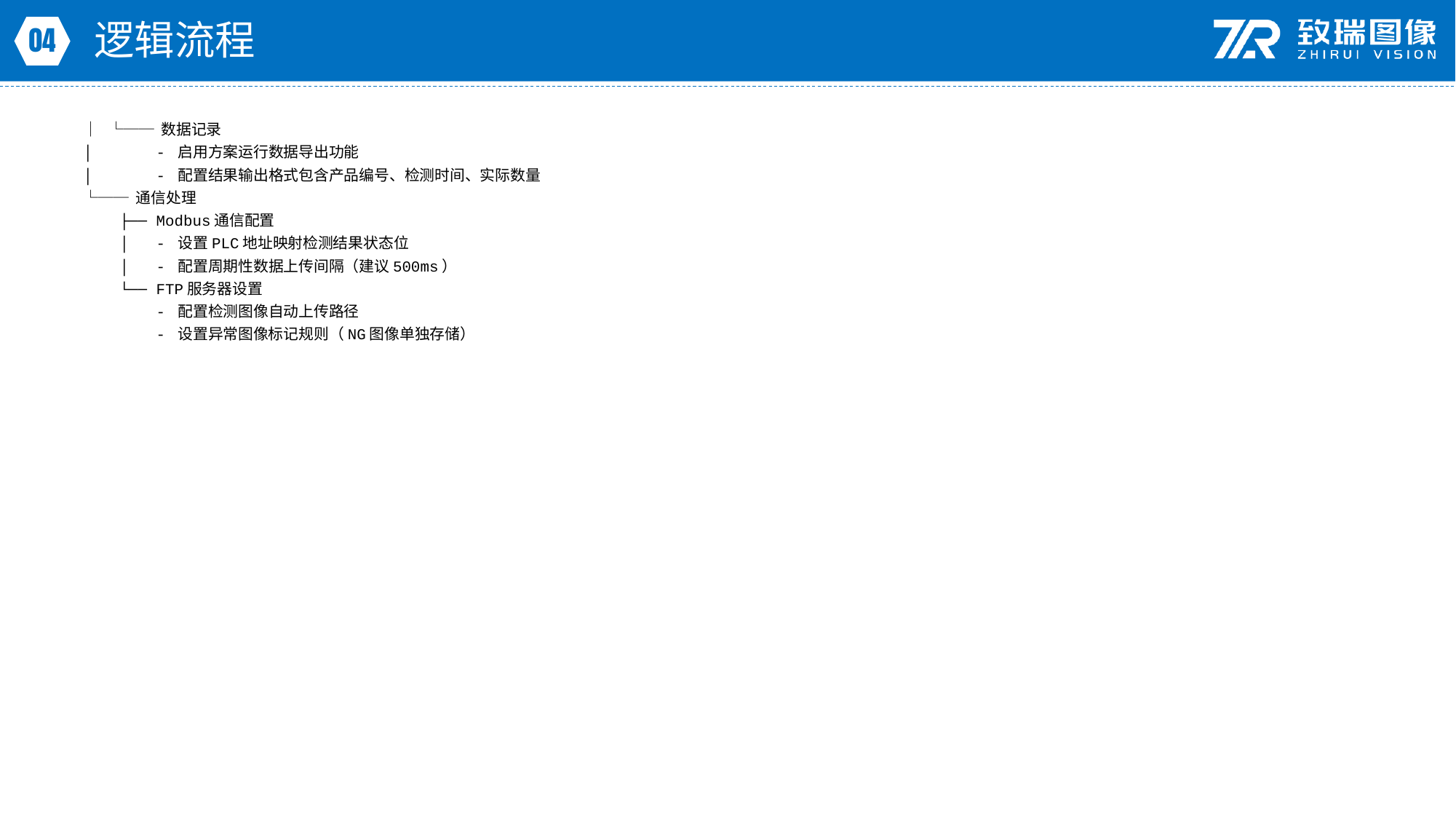

逻辑流程
04

│   └── 数据记录
│       - 启用方案运行数据导出功能
│       - 配置结果输出格式包含产品编号、检测时间、实际数量
└── 通信处理
    ├── Modbus通信配置
    │   - 设置PLC地址映射检测结果状态位
    │   - 配置周期性数据上传间隔（建议500ms）
    └── FTP服务器设置
        - 配置检测图像自动上传路径
        - 设置异常图像标记规则（NG图像单独存储）